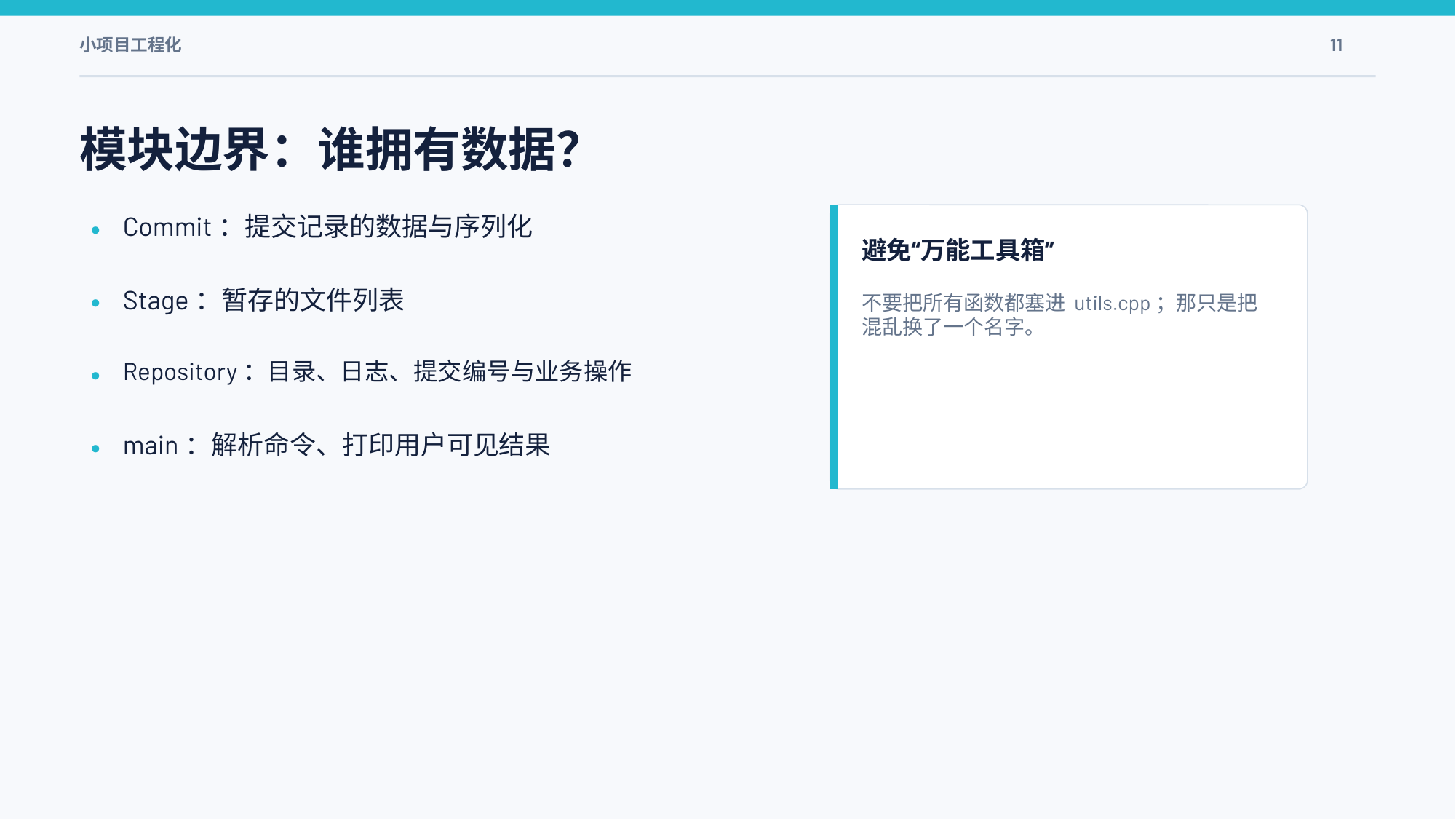

小项目工程化
11

模块边界：谁拥有数据？

•
Commit：提交记录的数据与序列化
避免“万能工具箱”
•
Stage：暂存的文件列表
不要把所有函数都塞进 utils.cpp；那只是把混乱换了一个名字。
•
Repository：目录、日志、提交编号与业务操作
•
main：解析命令、打印用户可见结果